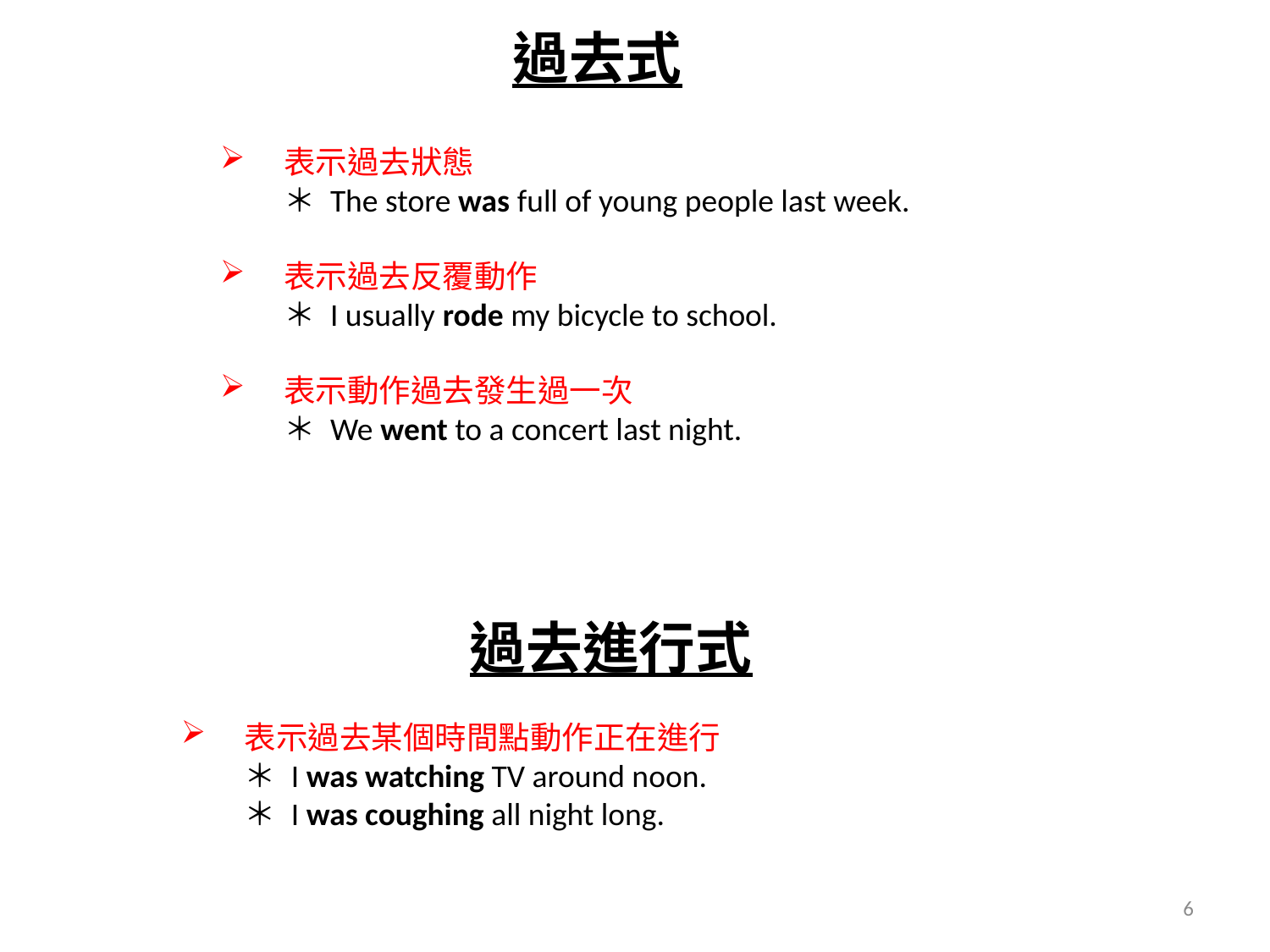

過去式
表示過去狀態
＊ The store was full of young people last week.

表示過去反覆動作
＊ I usually rode my bicycle to school.
表示動作過去發生過一次
＊ We went to a concert last night.
過去進行式
表示過去某個時間點動作正在進行
＊ I was watching TV around noon.
＊ I was coughing all night long.
6